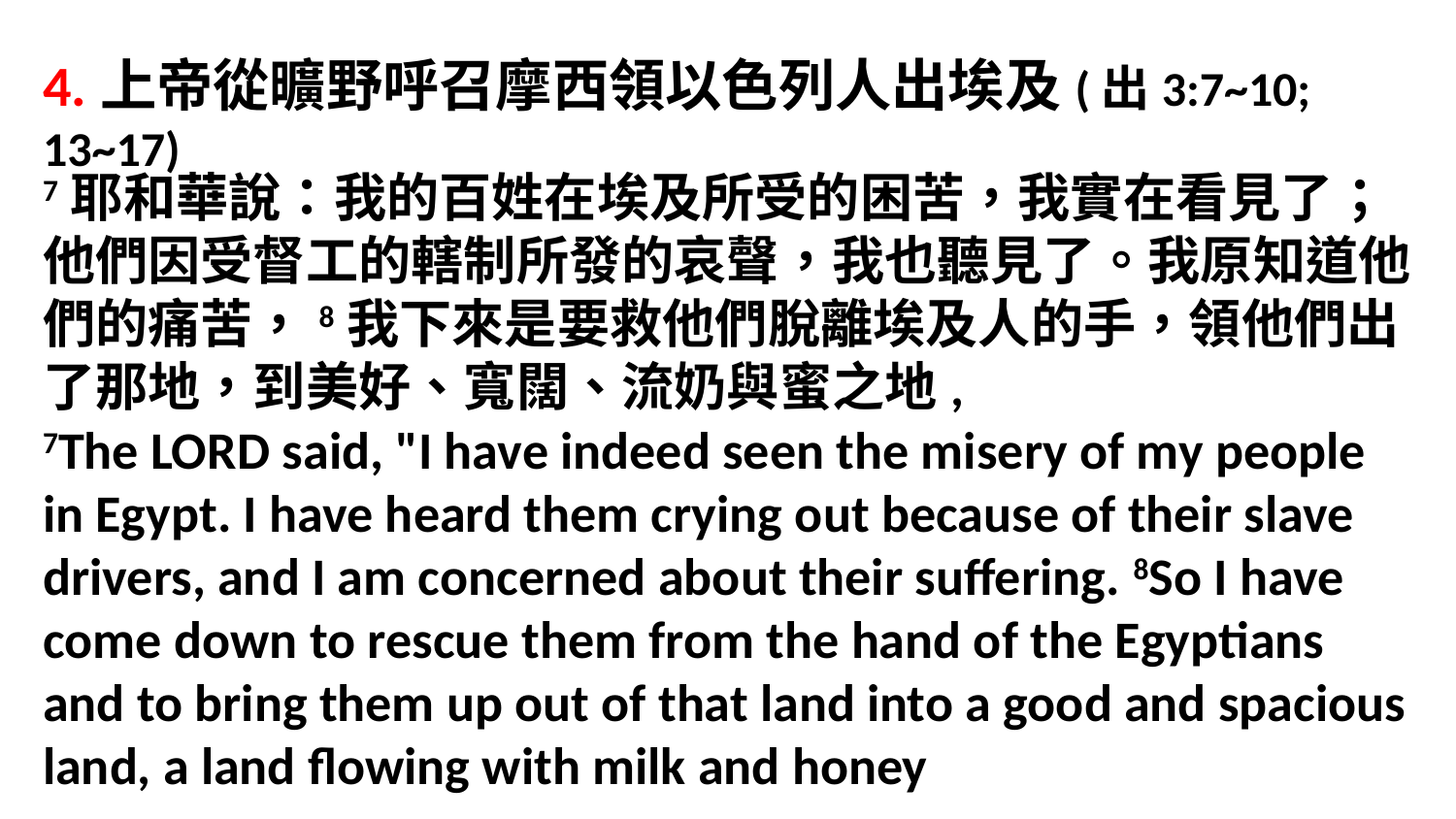

4.上帝從曠野呼召摩西領以色列人出埃及(出3:7~10; 13~17)
7耶和華說：我的百姓在埃及所受的困苦，我實在看見了；他們因受督工的轄制所發的哀聲，我也聽見了。我原知道他們的痛苦，8我下來是要救他們脫離埃及人的手，領他們出了那地，到美好、寬闊、流奶與蜜之地,
7The LORD said, "I have indeed seen the misery of my people in Egypt. I have heard them crying out because of their slave drivers, and I am concerned about their suffering. 8So I have come down to rescue them from the hand of the Egyptians and to bring them up out of that land into a good and spacious land, a land flowing with milk and honey